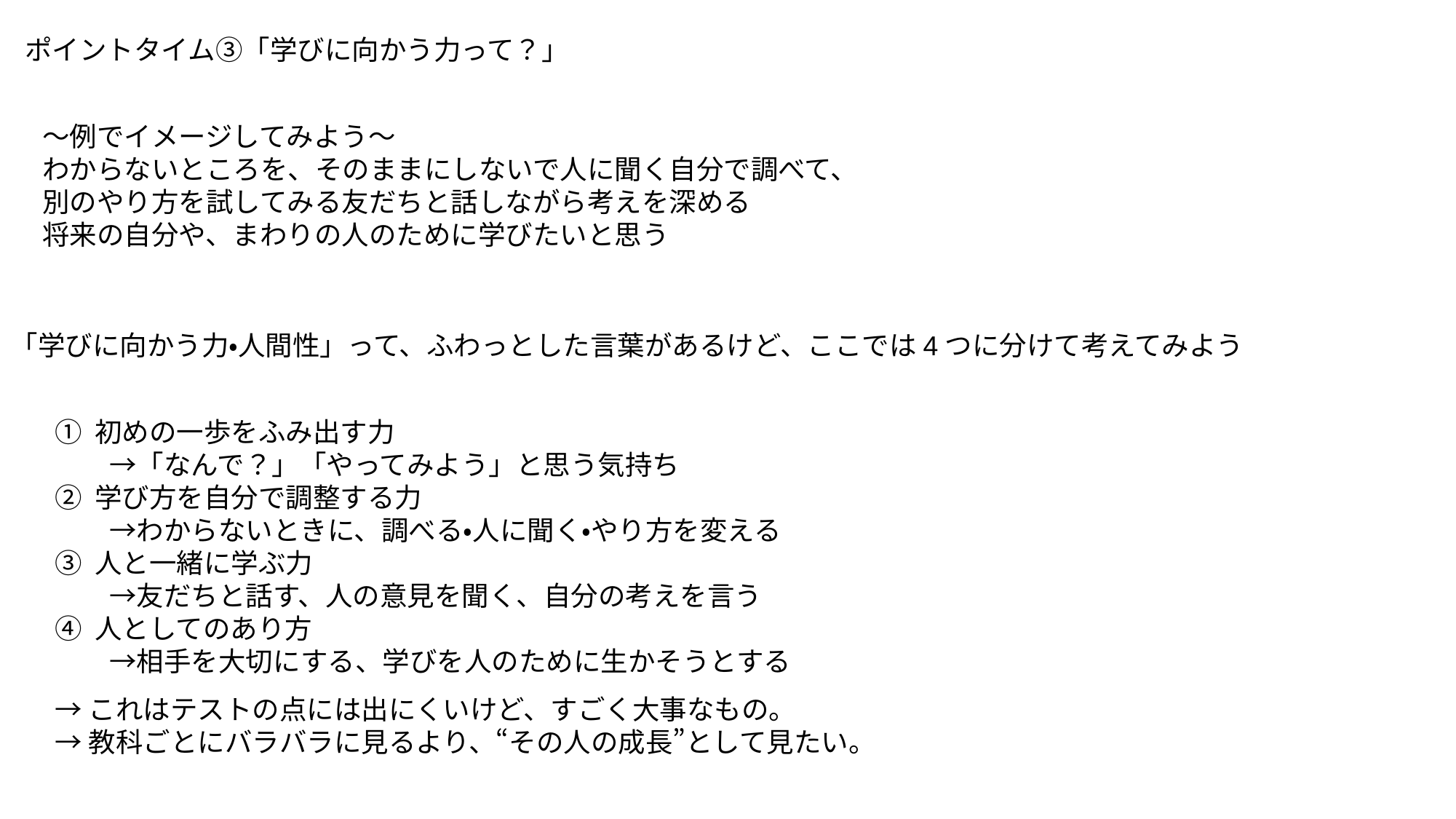

ポイントタイム③「学びに向かう力って？」
～例でイメージしてみよう～
わからないところを、そのままにしないで人に聞く自分で調べて、
別のやり方を試してみる友だちと話しながら考えを深める
将来の自分や、まわりの人のために学びたいと思う
「学びに向かう力・人間性」って、ふわっとした言葉があるけど、ここでは4つに分けて考えてみよう
① 初めの一歩をふみ出す力
　　→「なんで？」「やってみよう」と思う気持ち
② 学び方を自分で調整する力
　　→わからないときに、調べる・人に聞く・やり方を変える
③ 人と一緒に学ぶ力
　　→友だちと話す、人の意見を聞く、自分の考えを言う
④ 人としてのあり方
　　→相手を大切にする、学びを人のために生かそうとする
→これはテストの点には出にくいけど、すごく大事なもの。
→教科ごとにバラバラに見るより、“その人の成長”として見たい。